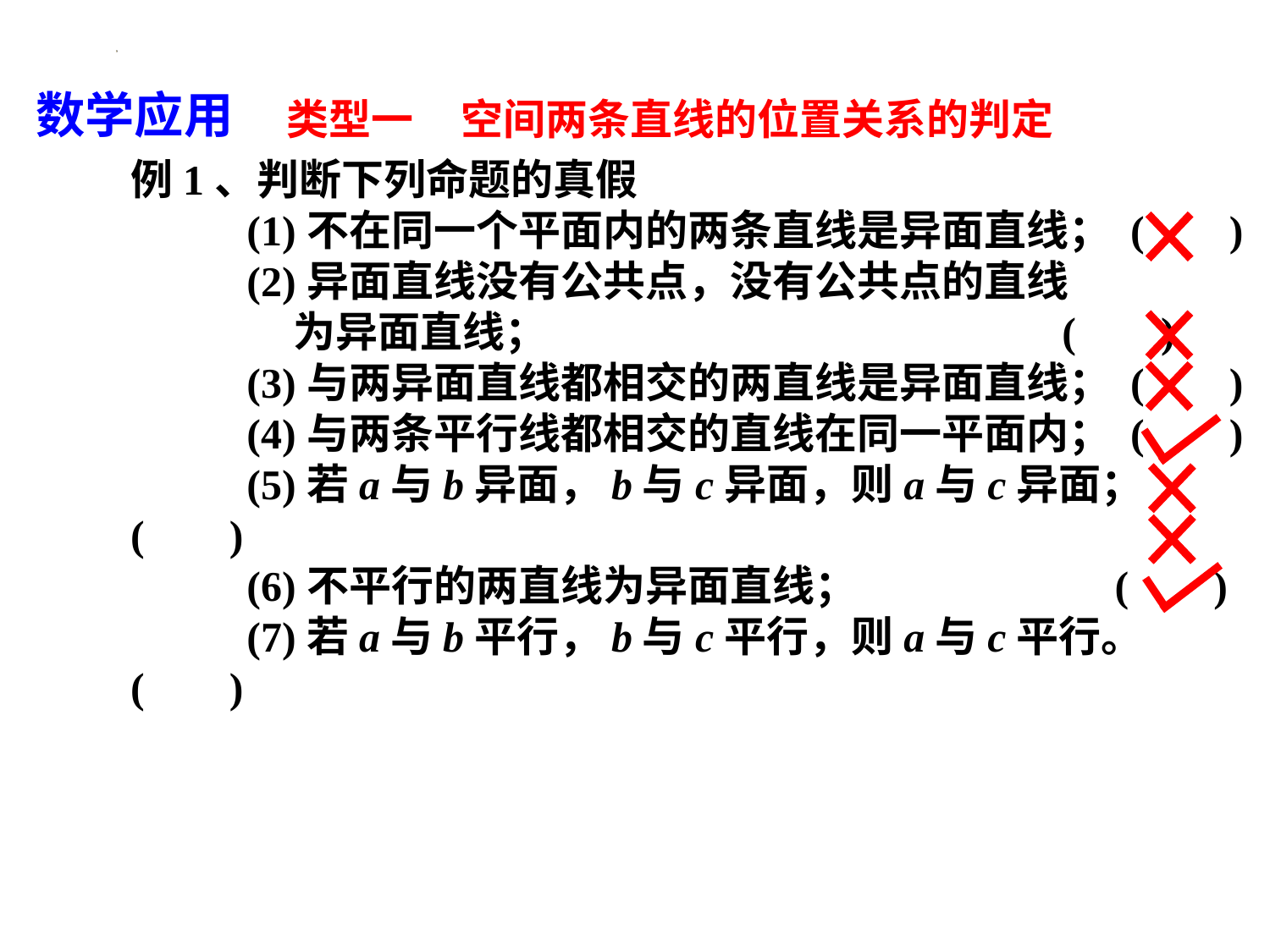

数学应用
类型一     空间两条直线的位置关系的判定
例1、判断下列命题的真假
           (1)不在同一个平面内的两条直线是异面直线； (        )
           (2)异面直线没有公共点，没有公共点的直线
                为异面直线；                                                     (        )
           (3)与两异面直线都相交的两直线是异面直线； (        )
           (4)与两条平行线都相交的直线在同一平面内； (        )
           (5)若a与b异面，b与c异面，则a与c异面；          (        )
           (6)不平行的两直线为异面直线；                          (        )
           (7)若a与b平行，b与c平行，则a与c平行。          (        )